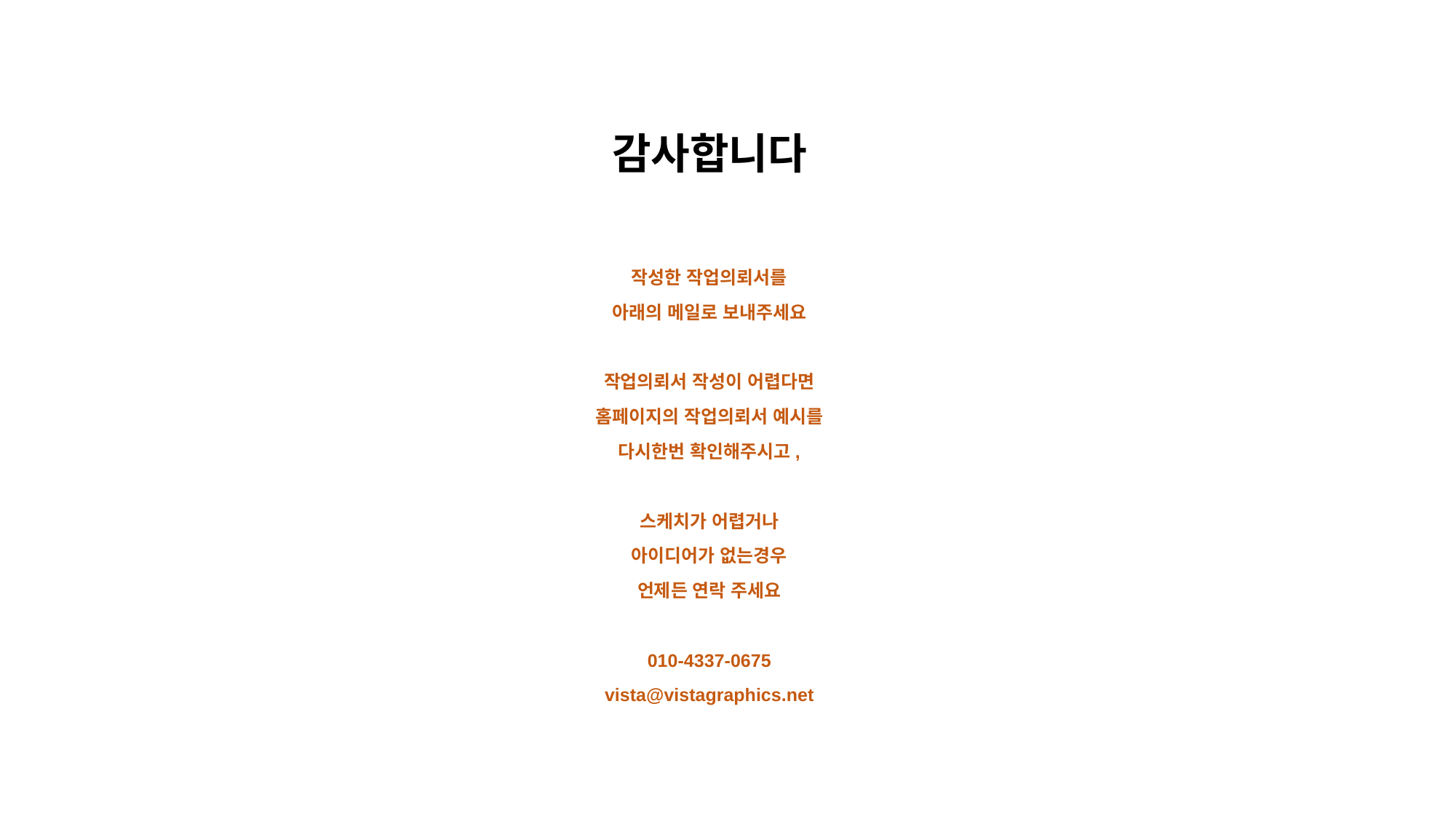

# 감사합니다
작성한 작업의뢰서를
아래의 메일로 보내주세요

작업의뢰서 작성이 어렵다면
홈페이지의 작업의뢰서 예시를
다시한번 확인해주시고,

스케치가 어렵거나
아이디어가 없는경우
언제든 연락 주세요

010-4337-0675
vista@vistagraphics.net